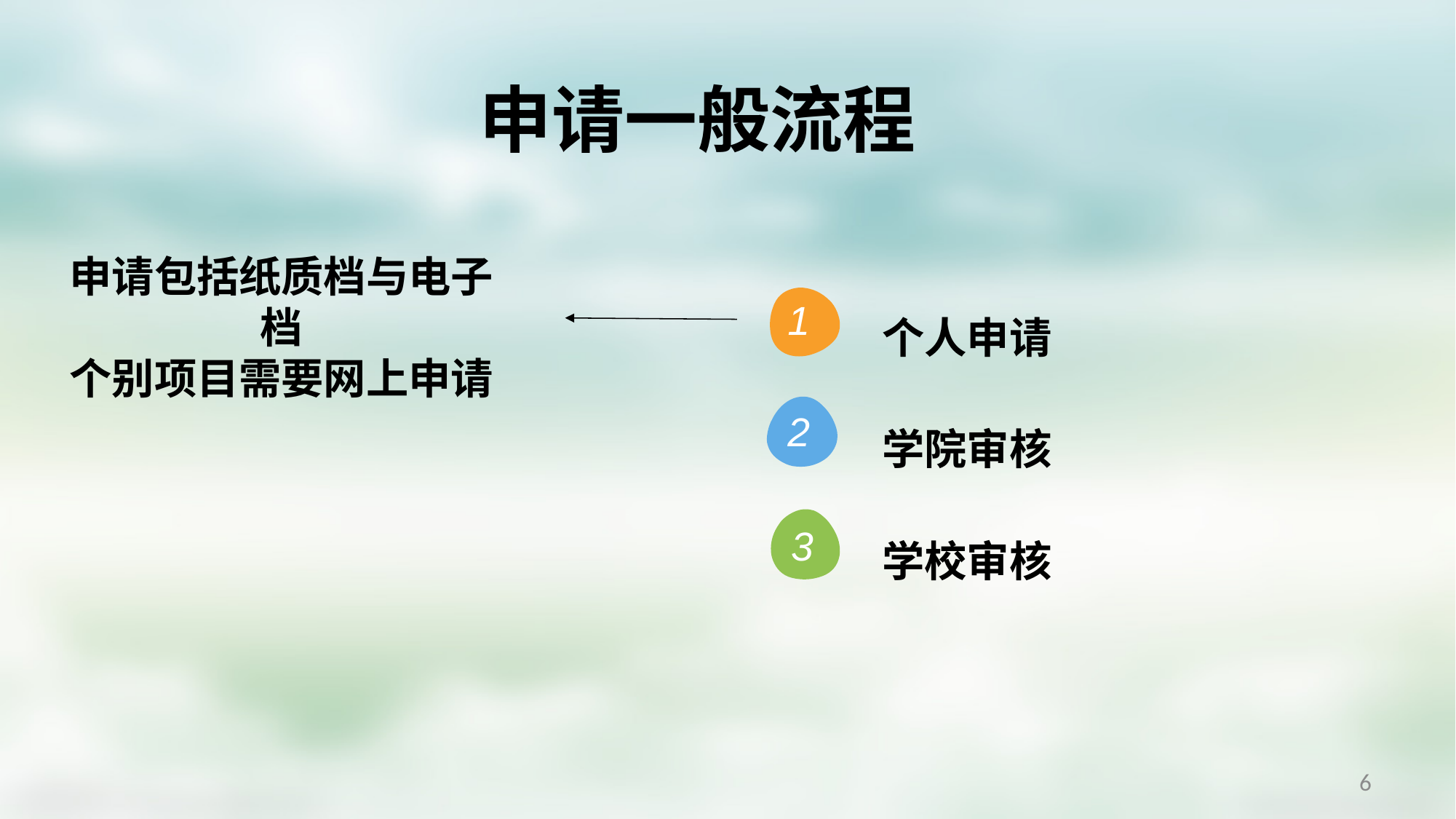

申请一般流程
申请包括纸质档与电子档
个别项目需要网上申请
个人申请
学院审核
学校审核

1

2

3
6